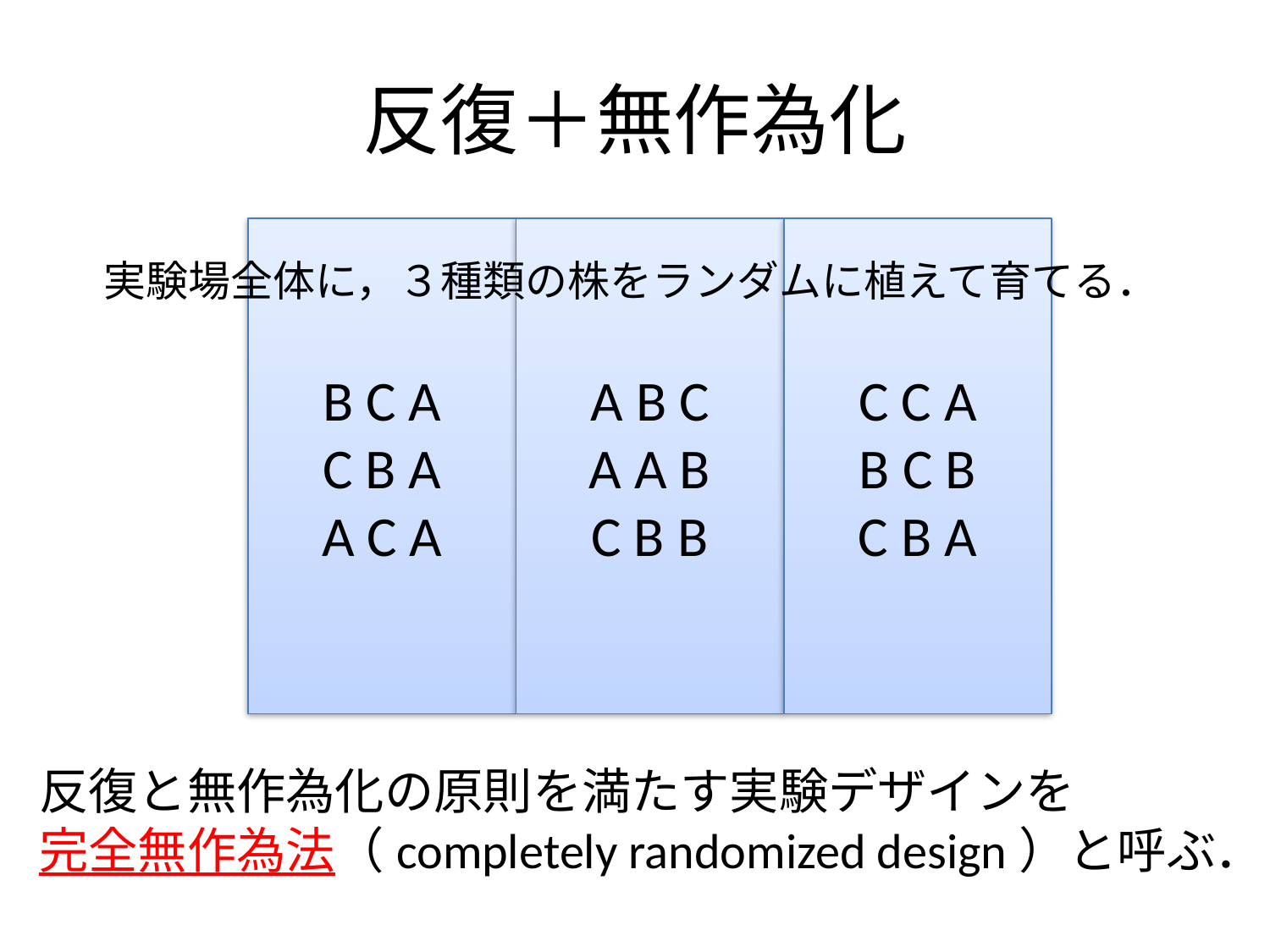

# 反復＋無作為化
B C A
C B A
A C A
A B C
A A B
C B B
C C A
B C B
C B A
実験場全体に，３種類の株をランダムに植えて育てる．
反復と無作為化の原則を満たす実験デザインを
完全無作為法（completely randomized design）と呼ぶ．